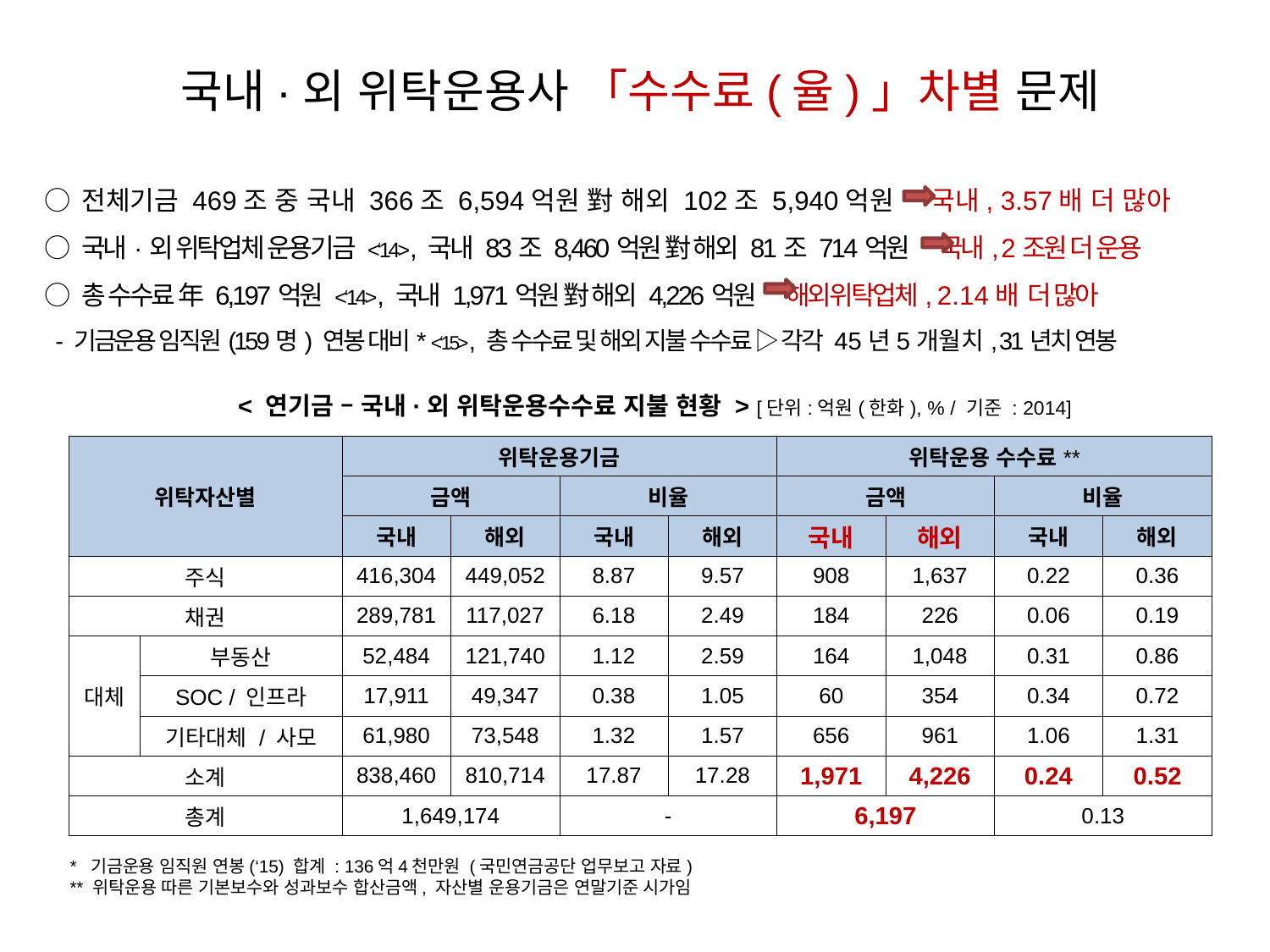

국내·외 위탁운용사 「수수료(율)」차별 문제
○ 전체기금 469조 중 국내 366조 6,594억원 對 해외 102조 5,940억원     국내, 3.57배 더 많아
○ 국내·외 위탁업체 운용기금 <‘14>, 국내 83조 8,460억원 對 해외 81조 714억원      국내, 2조원 더 운용
○ 총 수수료 年 6,197억원 <‘14>, 국내 1,971억원 對 해외 4,226억원      해외위탁업체, 2.14배 더 많아
  - 기금운용 임직원(159명) 연봉 대비* <‘15>, 총 수수료 및 해외 지불 수수료 ▷ 각각 45년5개월치, 31년치 연봉

< 연기금 – 국내·외 위탁운용수수료 지불 현황 > [단위:억원(한화), % / 기준 : 2014]
| 위탁자산별 |  | 위탁운용기금 |  |  |  | 위탁운용 수수료\*\* |  |  |  |
| --- | --- | --- | --- | --- | --- | --- | --- | --- | --- |
|  |  | 금액 |  | 비율 |  | 금액 |  | 비율 |  |
|  |  | 국내 | 해외 | 국내 | 해외 | 국내 | 해외 | 국내 | 해외 |
| 주식 |  | 416,304 | 449,052 | 8.87 | 9.57 | 908 | 1,637 | 0.22 | 0.36 |
| 채권 |  | 289,781 | 117,027 | 6.18 | 2.49 | 184 | 226 | 0.06 | 0.19 |
| 대체 | 부동산 | 52,484 | 121,740 | 1.12 | 2.59 | 164 | 1,048 | 0.31 | 0.86 |
|  | SOC / 인프라 | 17,911 | 49,347 | 0.38 | 1.05 | 60 | 354 | 0.34 | 0.72 |
|  | 기타대체 / 사모 | 61,980 | 73,548 | 1.32 | 1.57 | 656 | 961 | 1.06 | 1.31 |
| 소계 |  | 838,460 | 810,714 | 17.87 | 17.28 | 1,971 | 4,226 | 0.24 | 0.52 |
| 총계 |  | 1,649,174 |  | - |  | 6,197 |  | 0.13 |  |
*  기금운용 임직원 연봉(‘15) 합계 : 136억4천만원 (국민연금공단 업무보고 자료)
** 위탁운용 따른 기본보수와 성과보수 합산금액, 자산별 운용기금은 연말기준 시가임